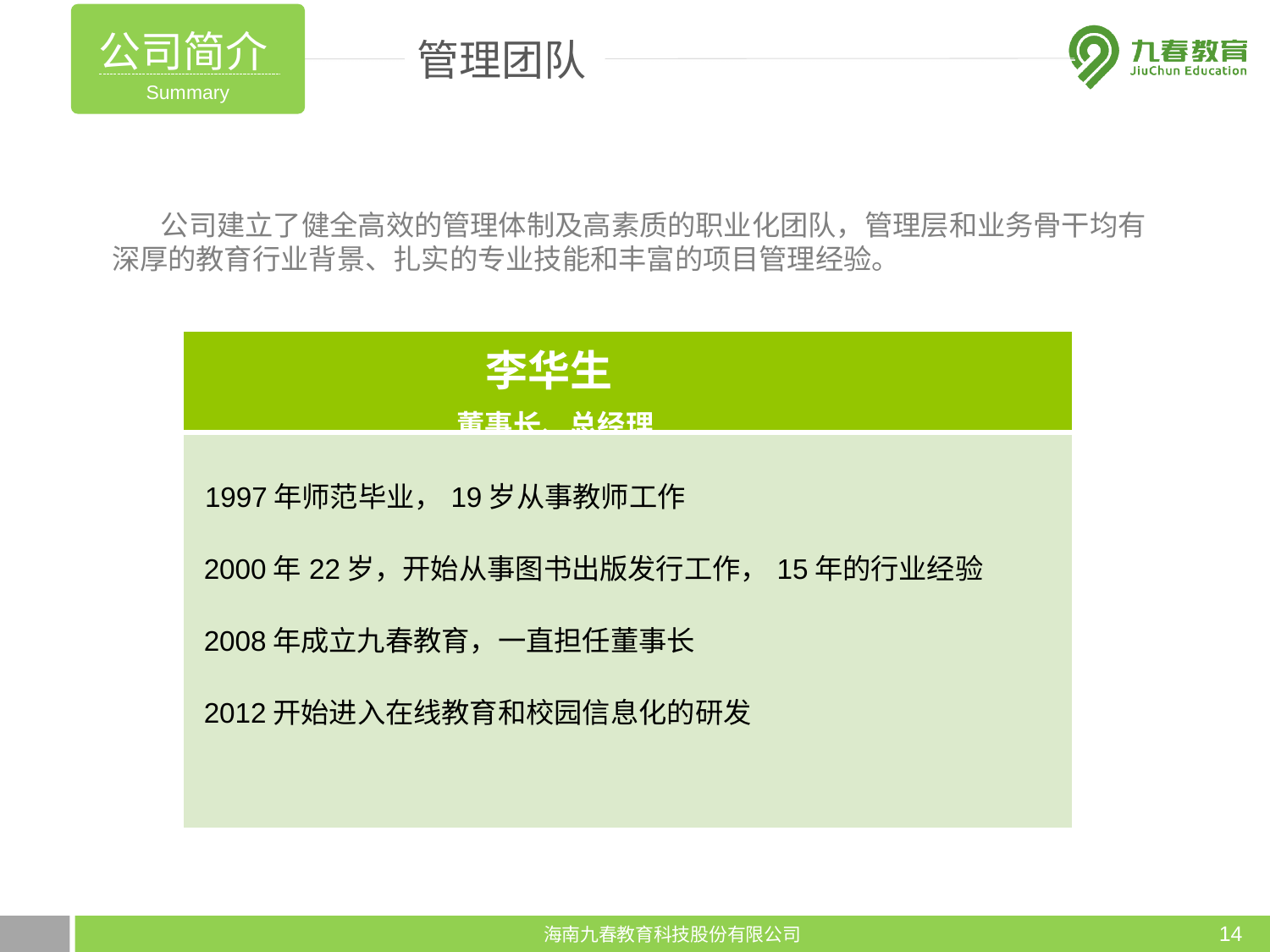

公司简介Summary
管理团队
公司建立了健全高效的管理体制及高素质的职业化团队，管理层和业务骨干均有深厚的教育行业背景、扎实的专业技能和丰富的项目管理经验。
| 李华生 董事长、总经理 |
| --- |
| 1997年师范毕业，19岁从事教师工作 2000年22岁，开始从事图书出版发行工作，15年的行业经验 2008年成立九春教育，一直担任董事长 2012开始进入在线教育和校园信息化的研发 |